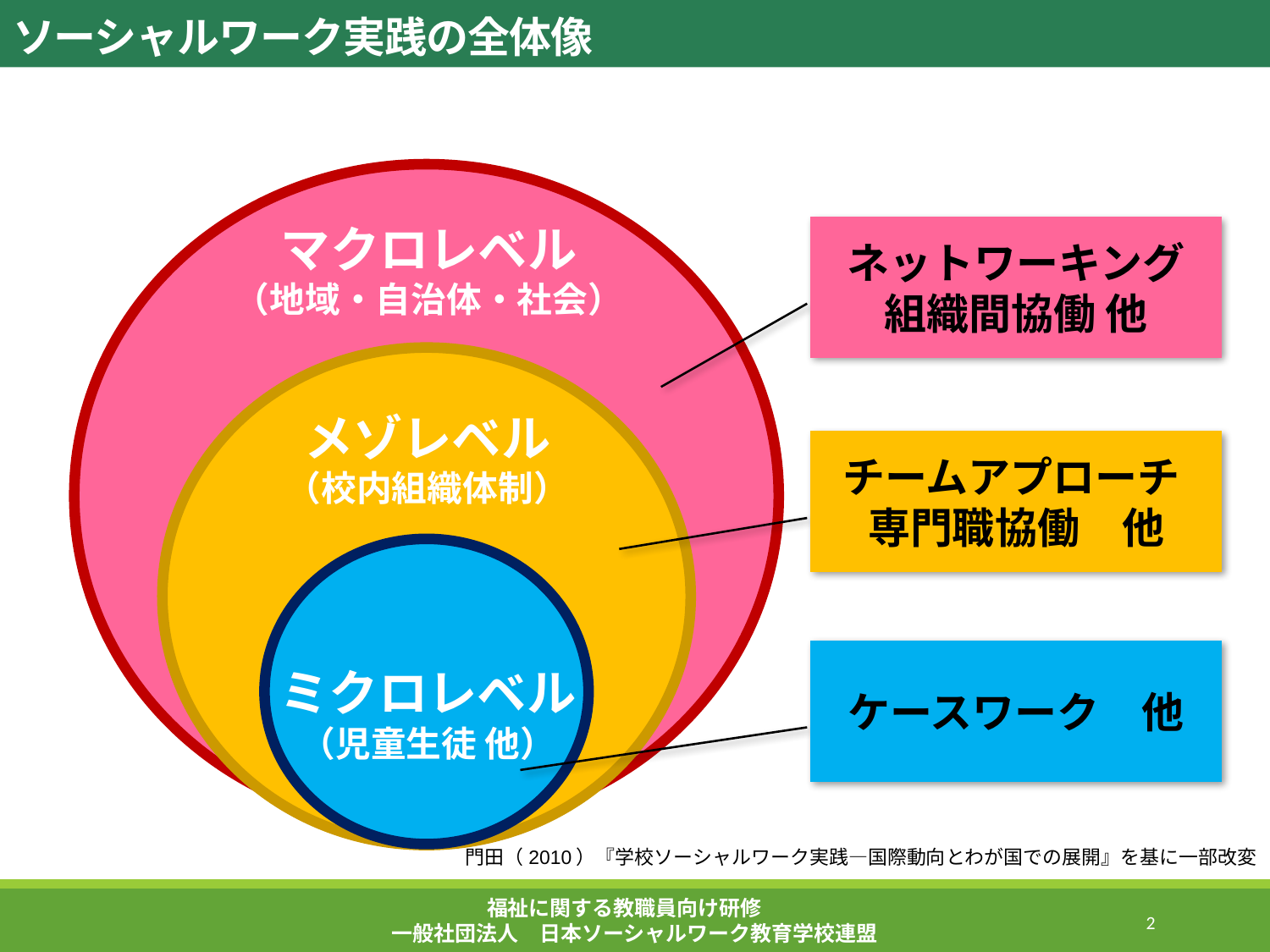

ソーシャルワーク実践の全体像

マクロレベル
（地域・自治体・社会）
ネットワーキング
組織間協働 他

メゾレベル
（校内組織体制）
チームアプローチ
専門職協働　他

ケースワーク　他
ミクロレベル
（児童生徒 他）
門田（2010）『学校ソーシャルワーク実践―国際動向とわが国での展開』を基に一部改変
福祉に関する教職員向け研修
一般社団法人　日本ソーシャルワーク教育学校連盟
2